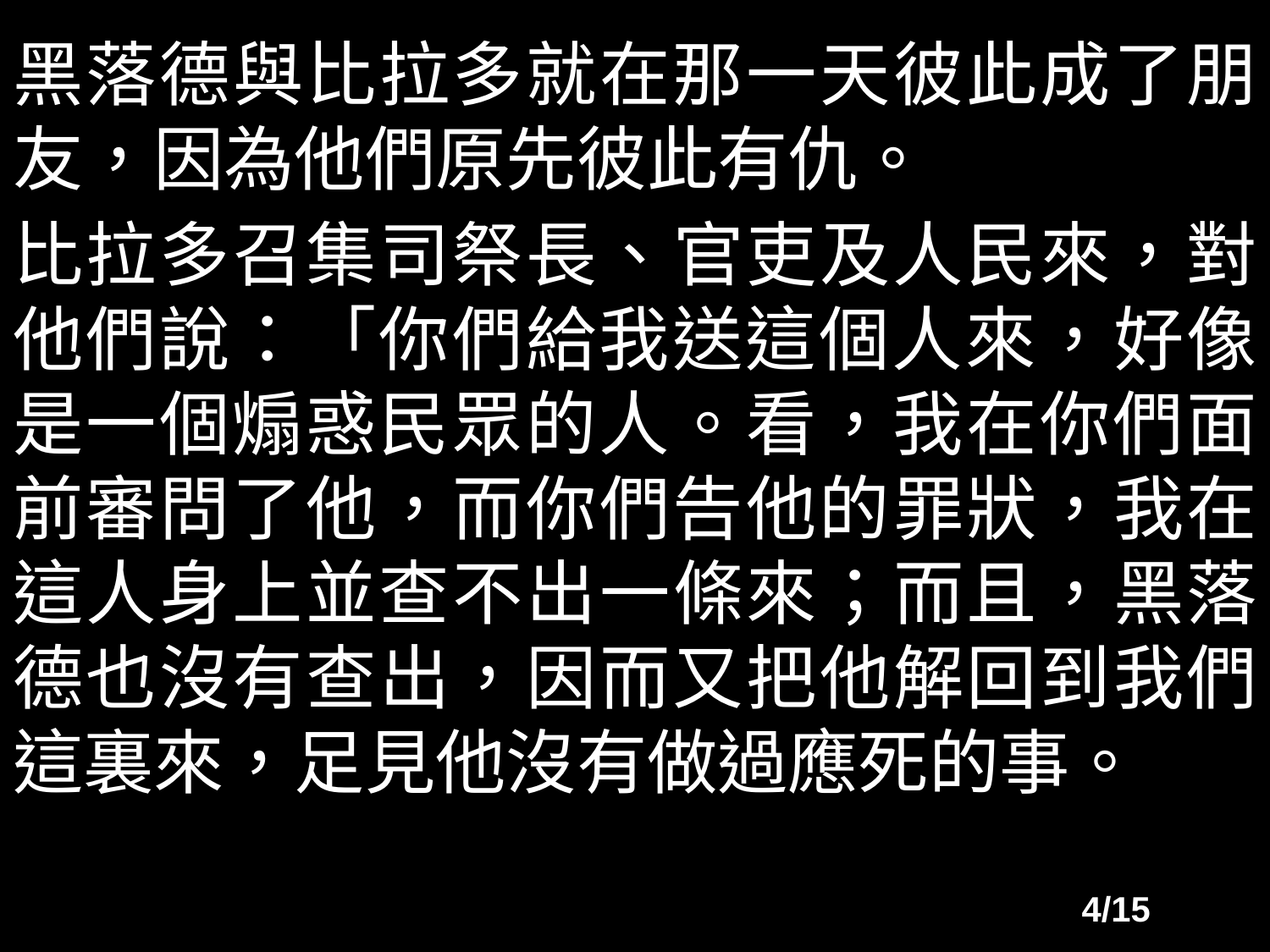

黑落德與比拉多就在那一天彼此成了朋友，因為他們原先彼此有仇。
比拉多召集司祭長、官吏及人民來，對他們說：「你們給我送這個人來，好像是一個煽惑民眾的人。看，我在你們面前審問了他，而你們告他的罪狀，我在這人身上並查不出一條來；而且，黑落德也沒有查出，因而又把他解回到我們這裏來，足見他沒有做過應死的事。
4/15